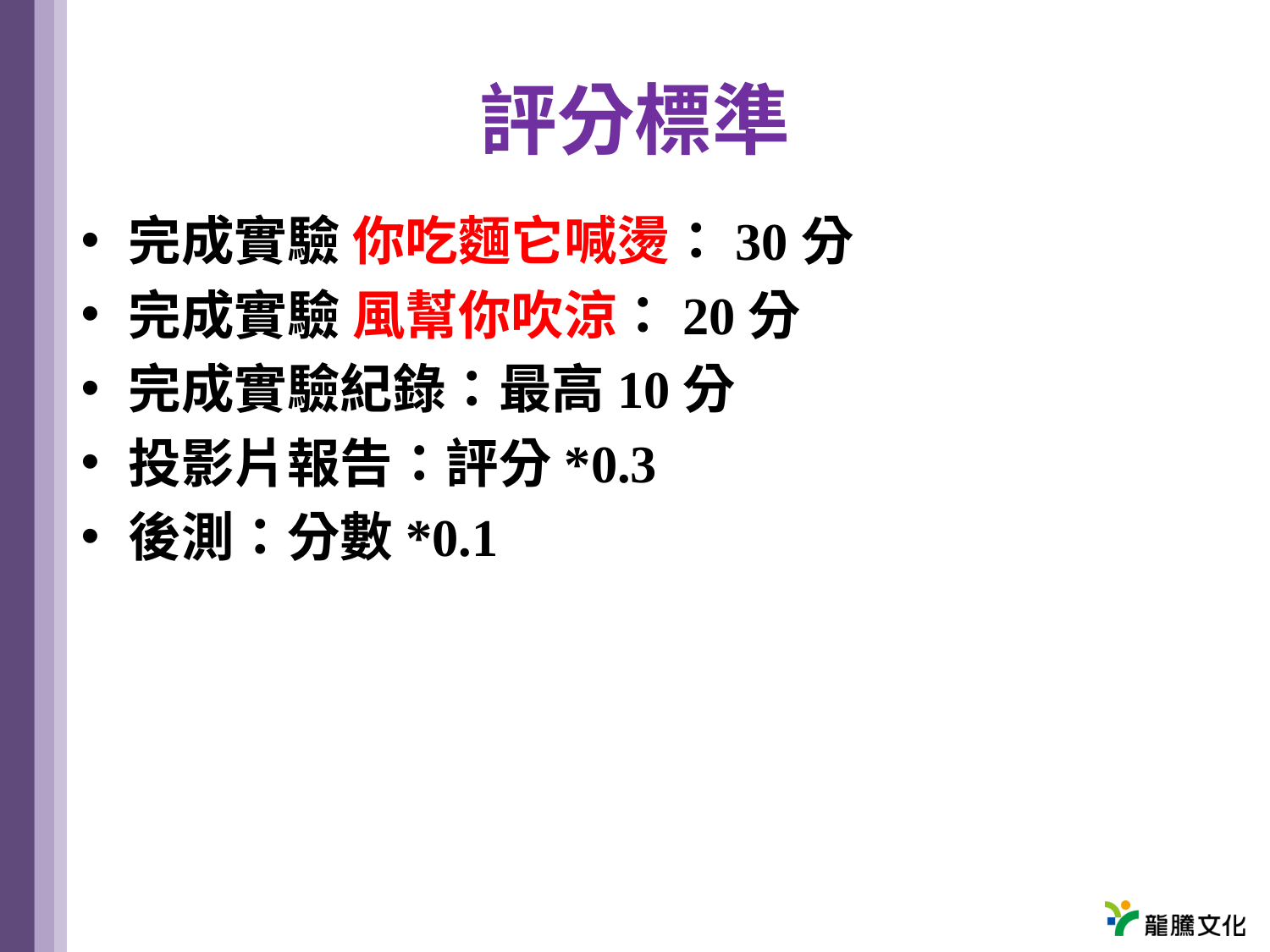

# 評分標準
完成實驗 你吃麵它喊燙：30分
完成實驗 風幫你吹涼：20分
完成實驗紀錄：最高10分
投影片報告：評分*0.3
後測：分數*0.1